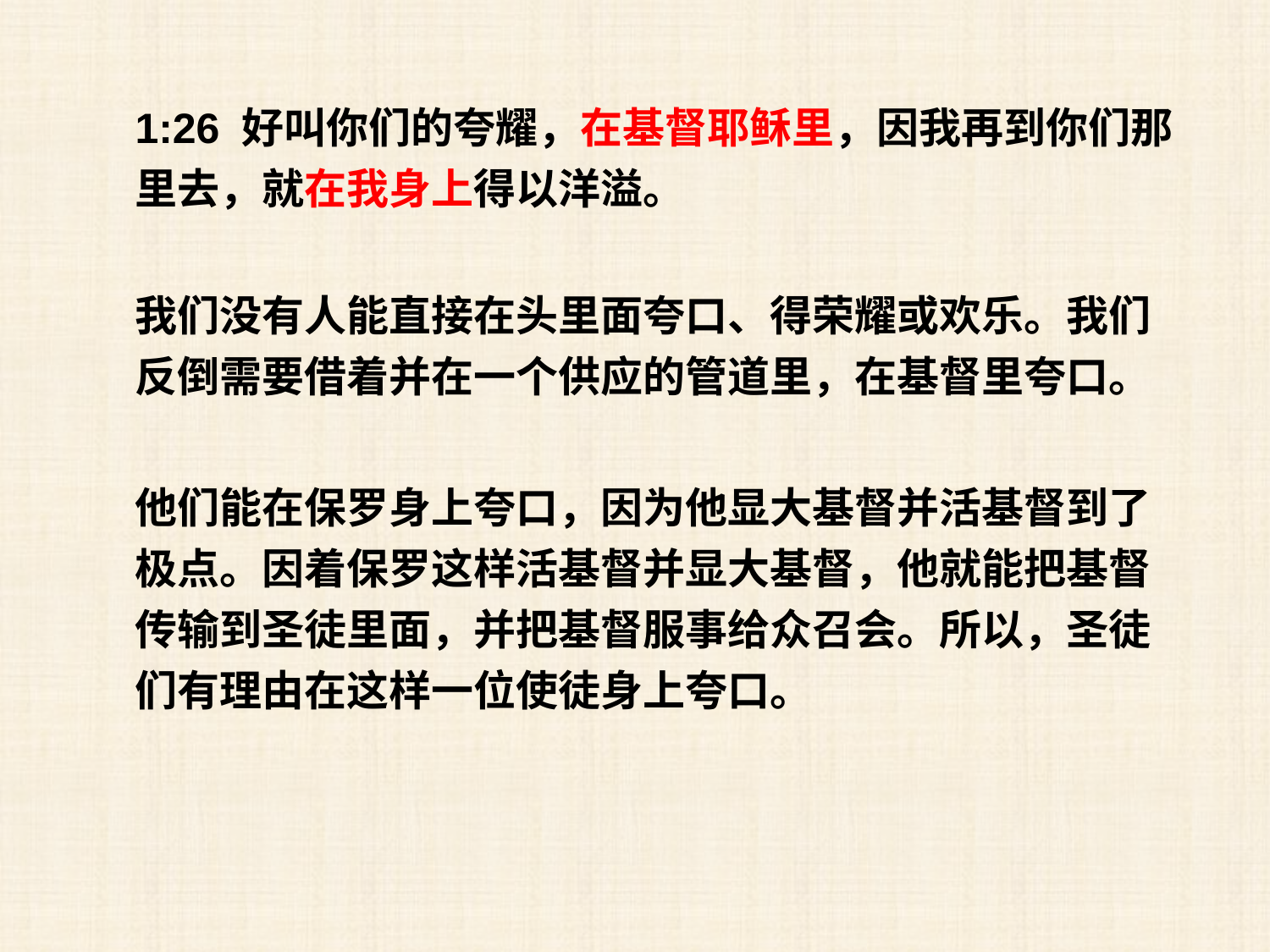

1:26 好叫你们的夸耀，在基督耶稣里，因我再到你们那里去，就在我身上得以洋溢。
我们没有人能直接在头里面夸口、得荣耀或欢乐。我们反倒需要借着并在一个供应的管道里，在基督里夸口。
他们能在保罗身上夸口，因为他显大基督并活基督到了极点。因着保罗这样活基督并显大基督，他就能把基督传输到圣徒里面，并把基督服事给众召会。所以，圣徒们有理由在这样一位使徒身上夸口。